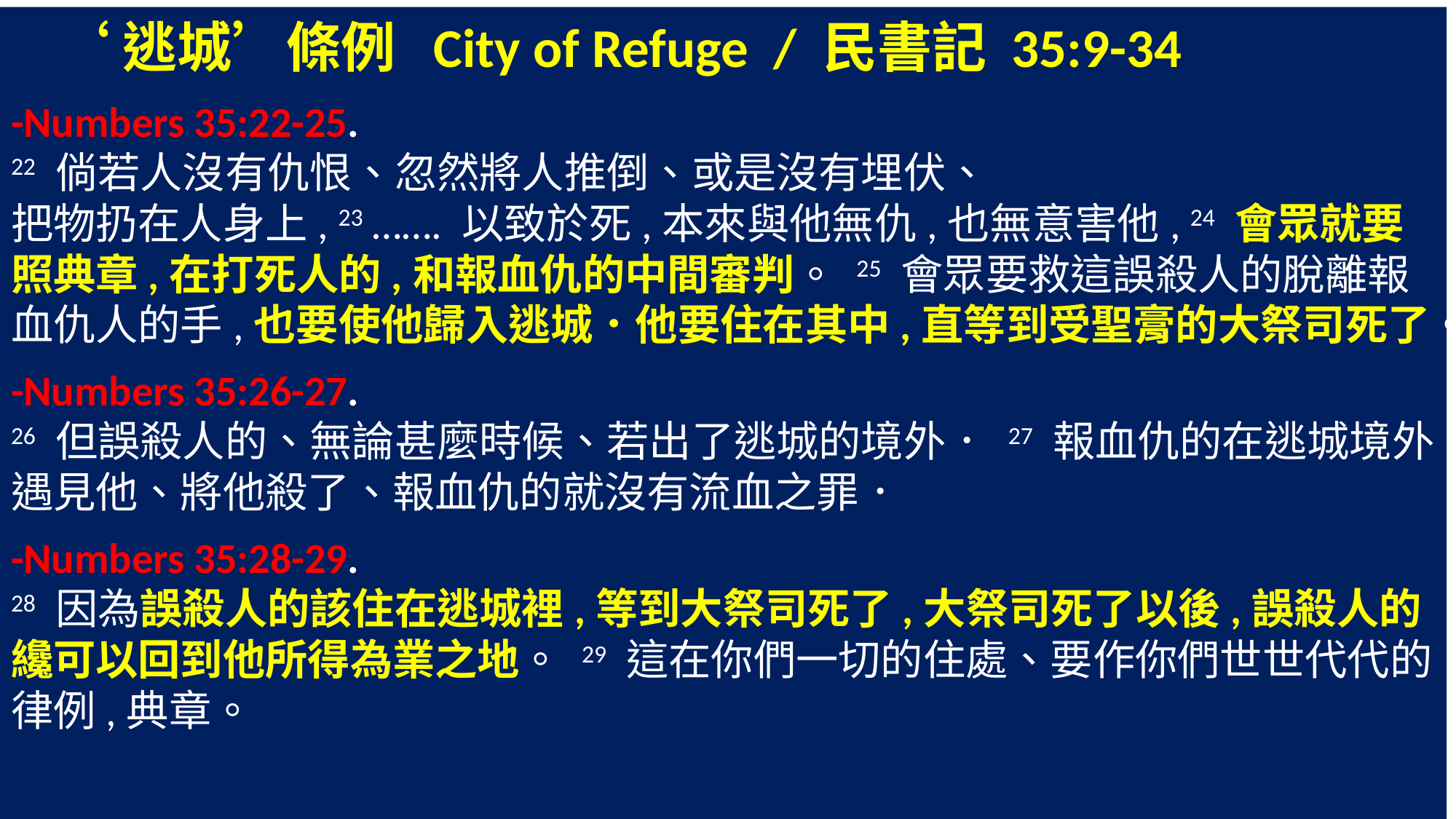

‘逃城’條例  City of Refuge  / 民書記 35:9-34

-Numbers 35:22-25.
22 倘若人沒有仇恨、忽然將人推倒、或是沒有埋伏、
把物扔在人身上, 23 ……. 以致於死,本來與他無仇,也無意害他, 24 會眾就要照典章,在打死人的,和報血仇的中間審判。 25 會眾要救這誤殺人的脫離報血仇人的手,也要使他歸入逃城．他要住在其中,直等到受聖膏的大祭司死了。

-Numbers 35:26-27.
26 但誤殺人的、無論甚麼時候、若出了逃城的境外． 27 報血仇的在逃城境外遇見他、將他殺了、報血仇的就沒有流血之罪．

-Numbers 35:28-29.
28 因為誤殺人的該住在逃城裡,等到大祭司死了,大祭司死了以後,誤殺人的纔可以回到他所得為業之地。 29 這在你們一切的住處、要作你們世世代代的律例,典章。